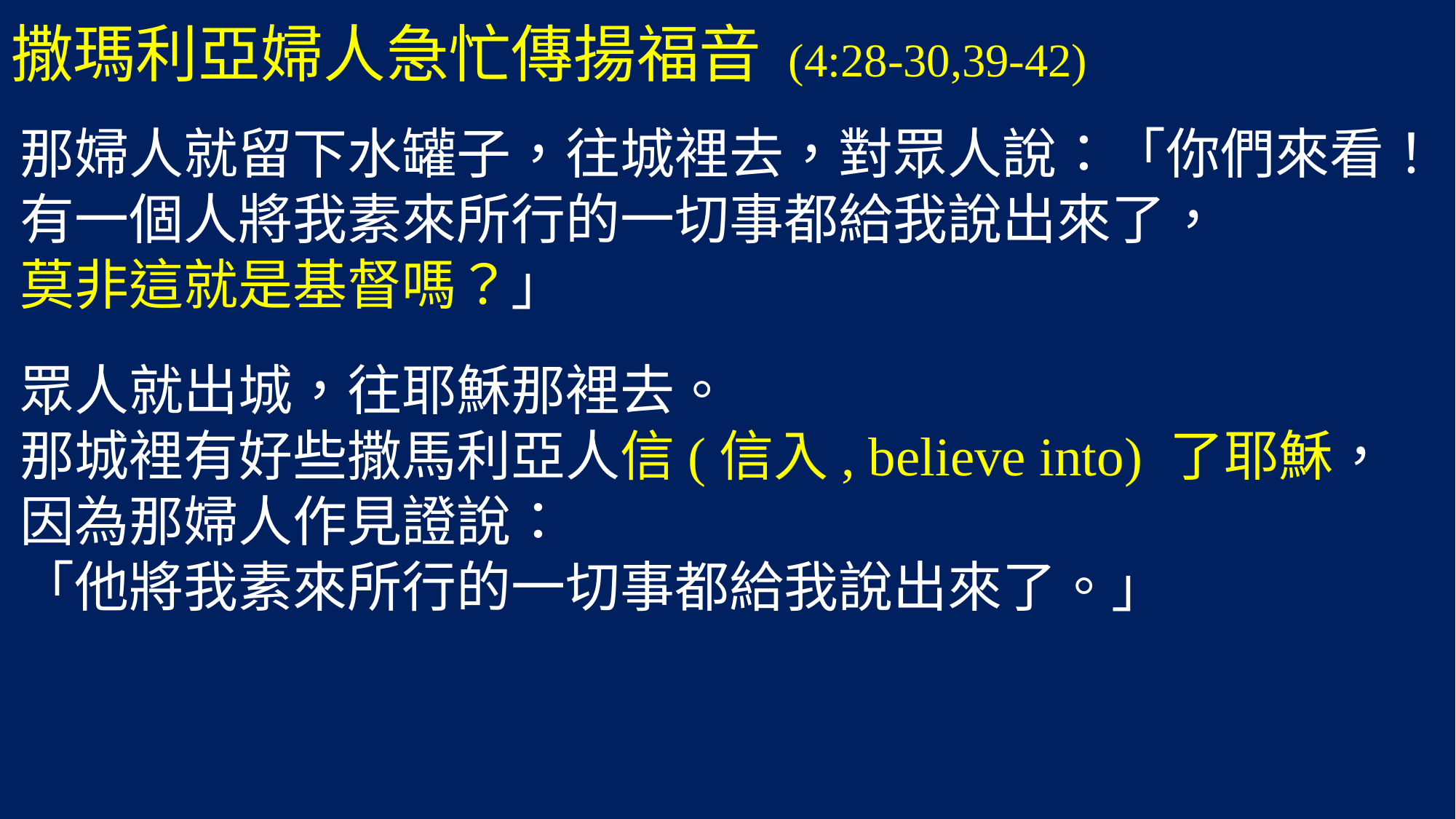

# 撒瑪利亞婦人急忙傳揚福音 (4:28-30,39-42)
那婦人就留下水罐子，往城裡去，對眾人說：「你們來看！有一個人將我素來所行的一切事都給我說出來了，
莫非這就是基督嗎？」

眾人就出城，往耶穌那裡去。
那城裡有好些撒馬利亞人信(信入, believe into) 了耶穌，
因為那婦人作見證說：
「他將我素來所行的一切事都給我說出來了。」